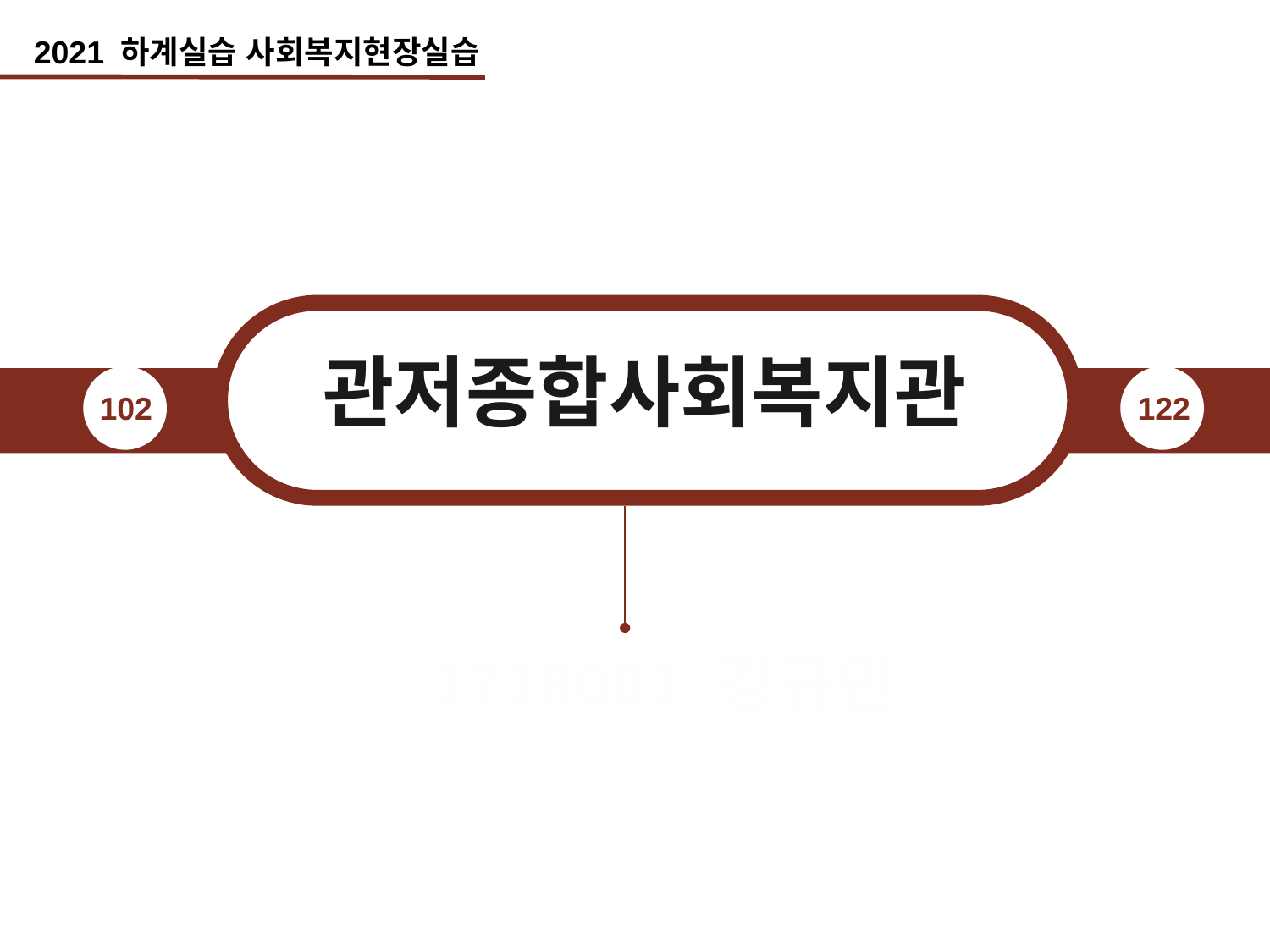

2021 하계실습 사회복지현장실습

관저종합사회복지관
821

102

122

1718001 강규민